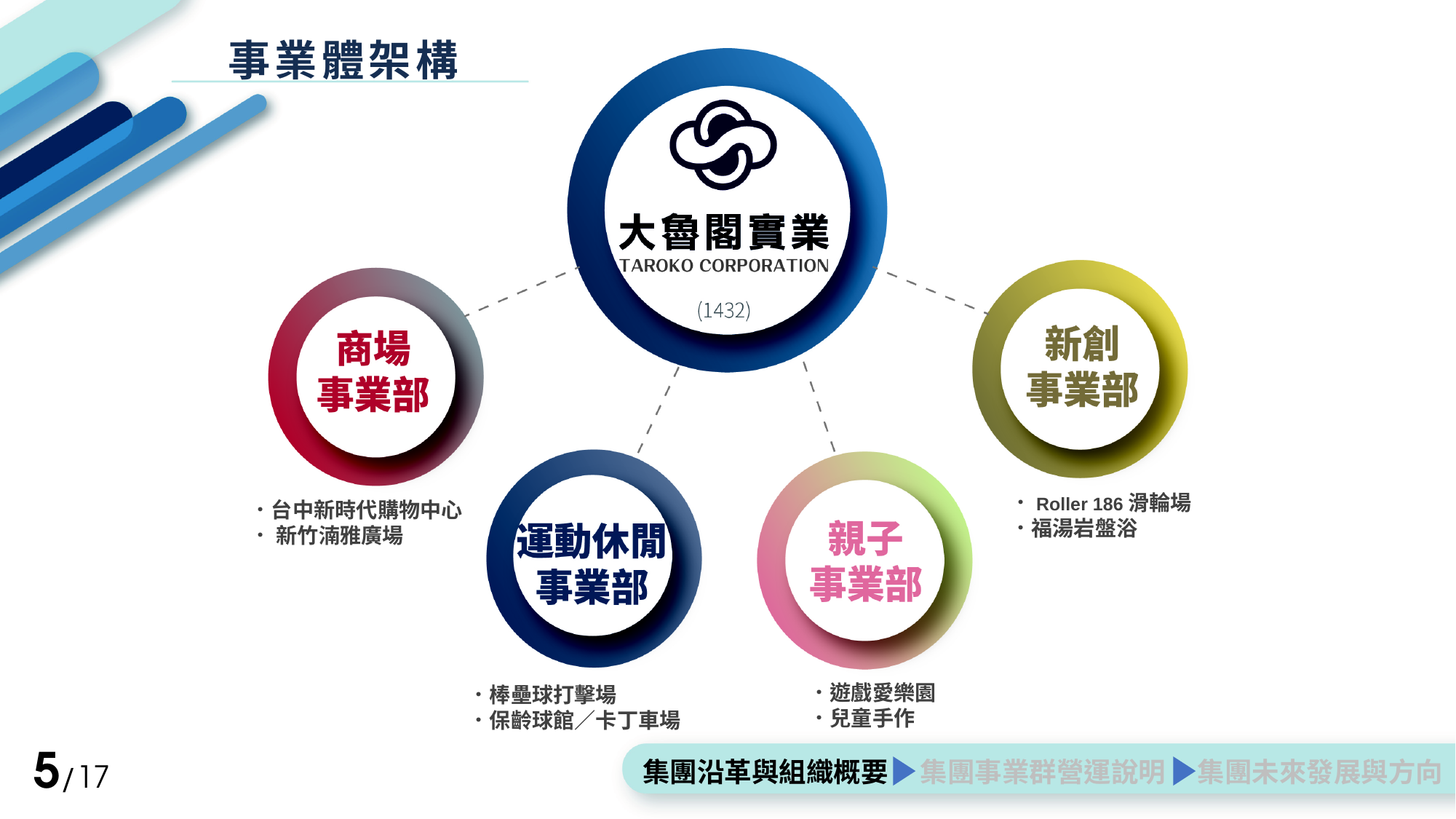

事業體架構
．Roller 186滑輪場
．福湯岩盤浴
．台中新時代購物中心
． 新竹湳雅廣場
．遊戲愛樂園
．兒童手作
．棒壘球打擊場
．保齡球館／卡丁車場
5/17
集團沿革與組織概要
集團事業群營運說明
集團未來發展與方向